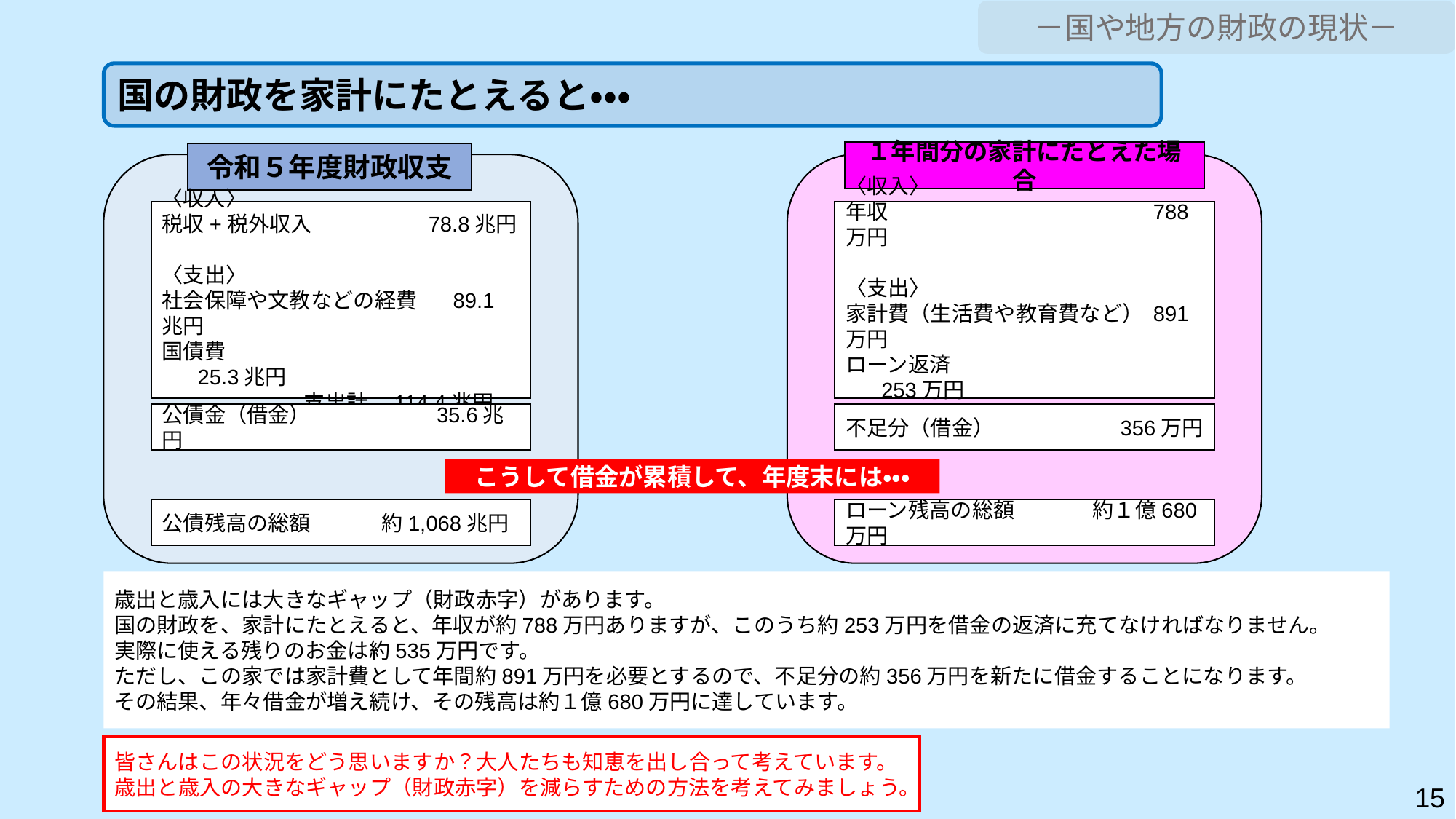

－国や地方の財政の現状－
国の財政を家計にたとえると・・・
１年間分の家計にたとえた場合

〈収入〉
年収　                   　　　　　　　788万円

〈支出〉
家計費（生活費や教育費など） 891万円
ローン返済　　　　　　　　　　　　  253万円
                             支出計　1,144万円
不足分（借金）　                     356万円
ローン残高の総額   　　　約１億680万円
令和５年度財政収支

〈収入〉
税収+税外収入　                   78.8兆円

〈支出〉
社会保障や文教などの経費　  89.1兆円
国債費　　　　　　　　　　　　　　  25.3兆円
                             支出計　114.4兆円
公債金（借金）　                     35.6兆円
公債残高の総額               約1,068兆円
こうして借金が累積して、年度末には・・・
歳出と歳入には大きなギャップ（財政赤字）があります。
国の財政を、家計にたとえると、年収が約788万円ありますが、このうち約253万円を借金の返済に充てなければなりません。
実際に使える残りのお金は約535万円です。
ただし、この家では家計費として年間約891万円を必要とするので、不足分の約356万円を新たに借金することになります。
その結果、年々借金が増え続け、その残高は約１億680万円に達しています。
皆さんはこの状況をどう思いますか？大人たちも知恵を出し合って考えています。
歳出と歳入の大きなギャップ（財政赤字）を減らすための方法を考えてみましょう。
15